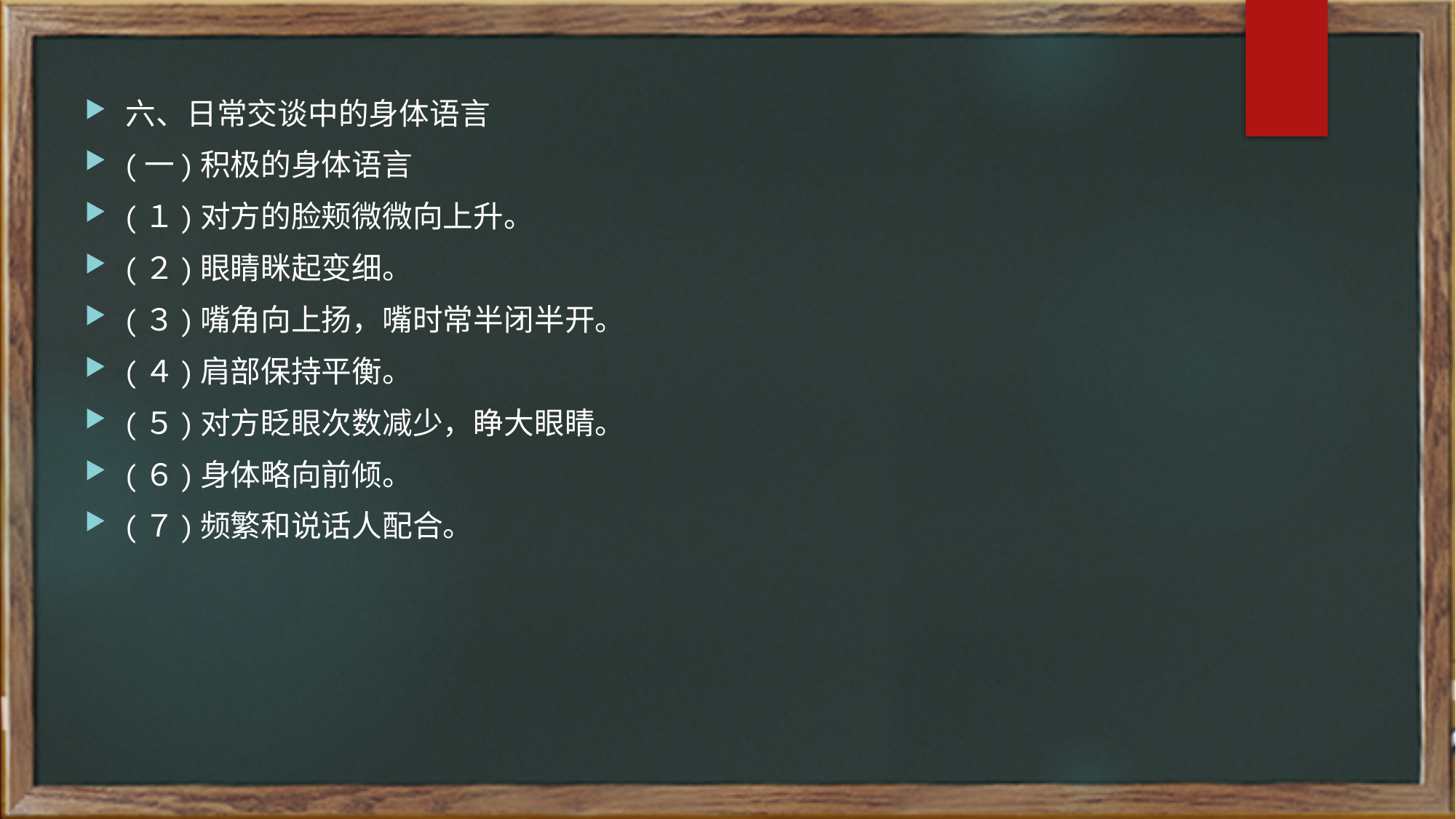

六、日常交谈中的身体语言
(一)积极的身体语言
(１)对方的脸颊微微向上升。
(２)眼睛眯起变细。
(３)嘴角向上扬，嘴时常半闭半开。
(４)肩部保持平衡。
(５)对方眨眼次数减少，睁大眼睛。
(６)身体略向前倾。
(７)频繁和说话人配合。